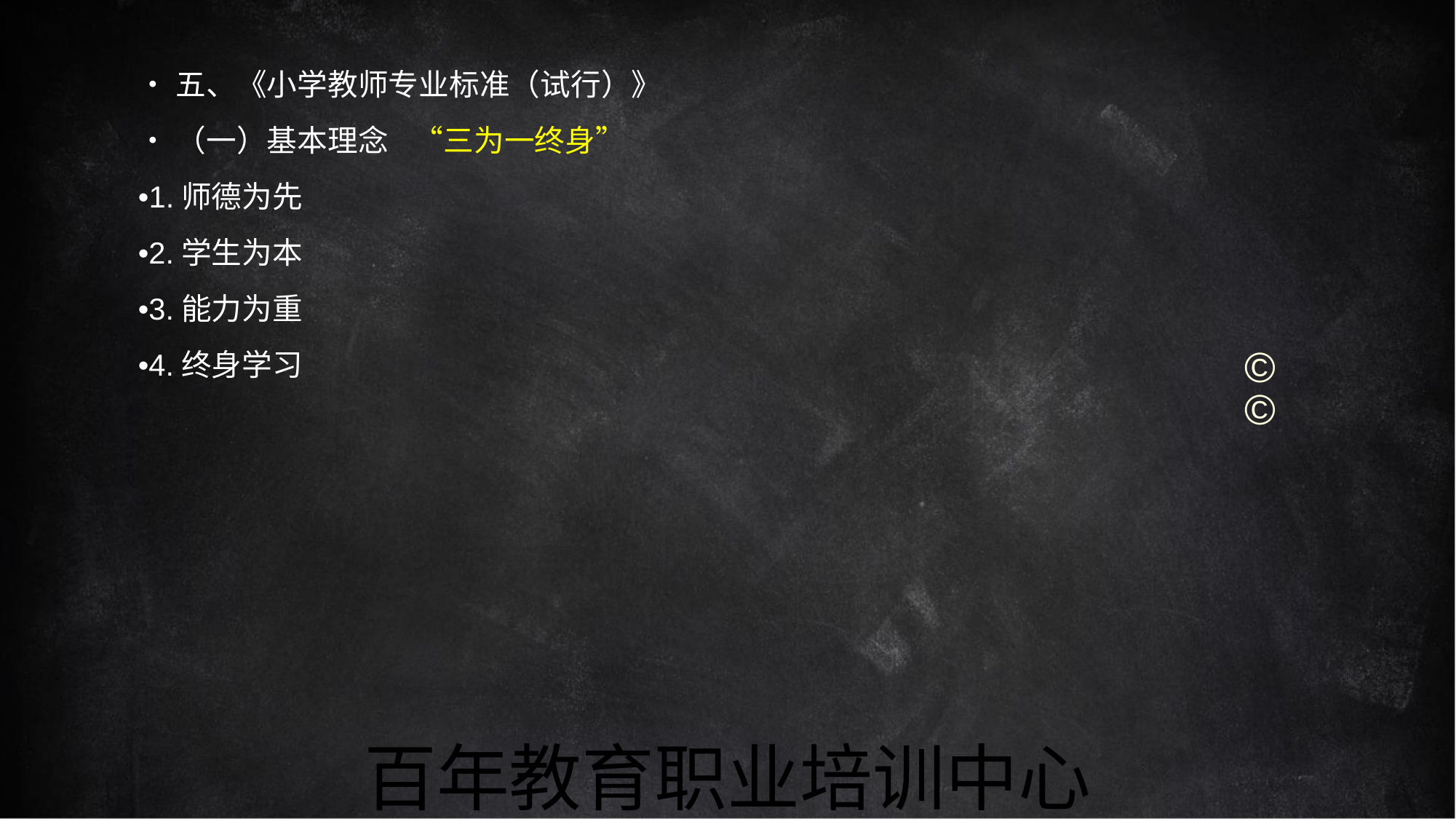

•五、《小学教师专业标准（试行）》
•（一）基本理念 “三为一终身”
•1.师德为先
•2.学生为本
•3.能力为重
©
©
•4.终身学习
百年教育职业培训中心